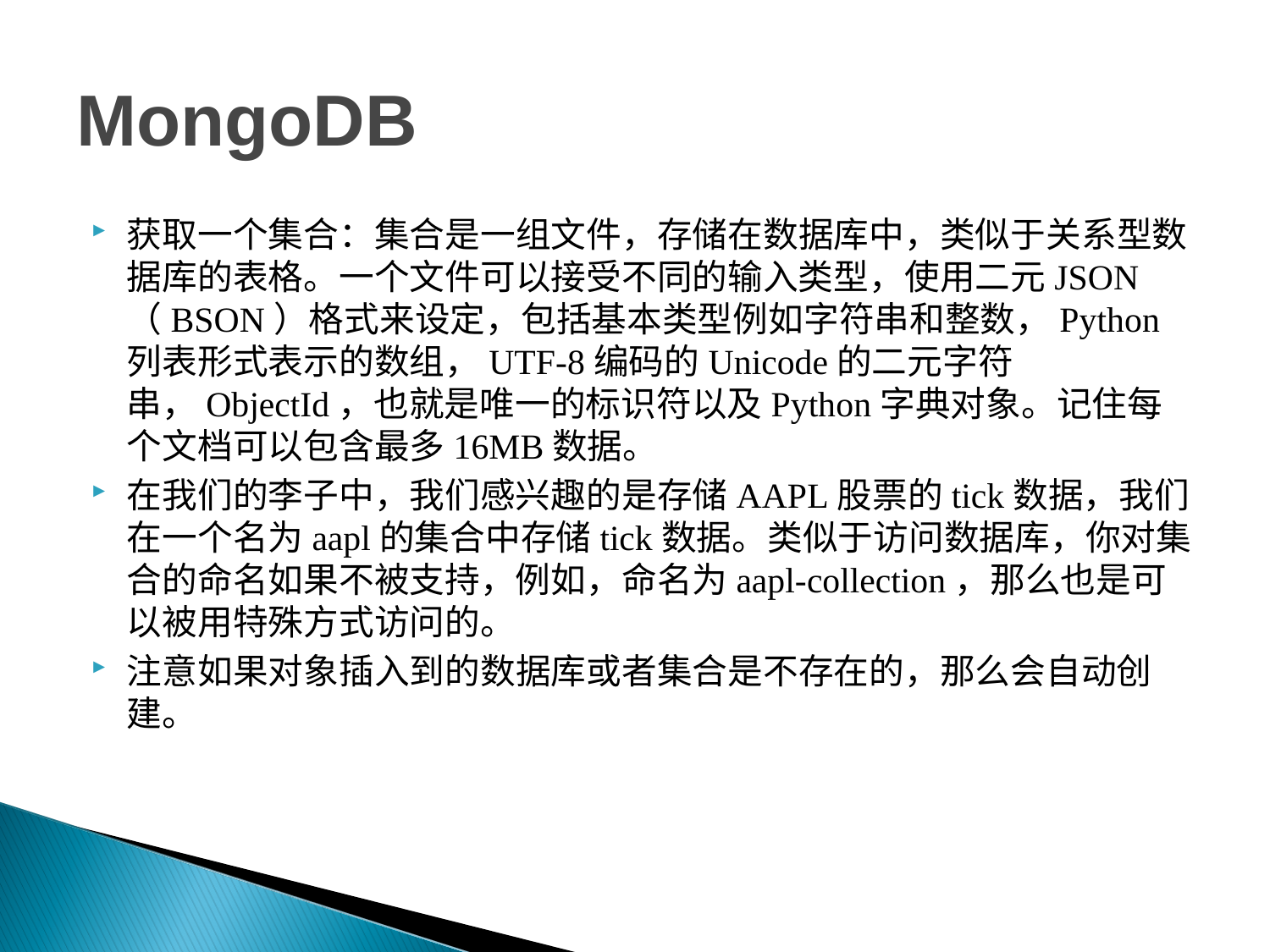

# MongoDB
获取一个集合：集合是一组文件，存储在数据库中，类似于关系型数据库的表格。一个文件可以接受不同的输入类型，使用二元JSON（BSON）格式来设定，包括基本类型例如字符串和整数，Python列表形式表示的数组，UTF-8编码的Unicode的二元字符串，ObjectId，也就是唯一的标识符以及Python字典对象。记住每个文档可以包含最多16MB数据。
在我们的李子中，我们感兴趣的是存储AAPL股票的tick数据，我们在一个名为aapl的集合中存储tick数据。类似于访问数据库，你对集合的命名如果不被支持，例如，命名为aapl-collection，那么也是可以被用特殊方式访问的。
注意如果对象插入到的数据库或者集合是不存在的，那么会自动创建。